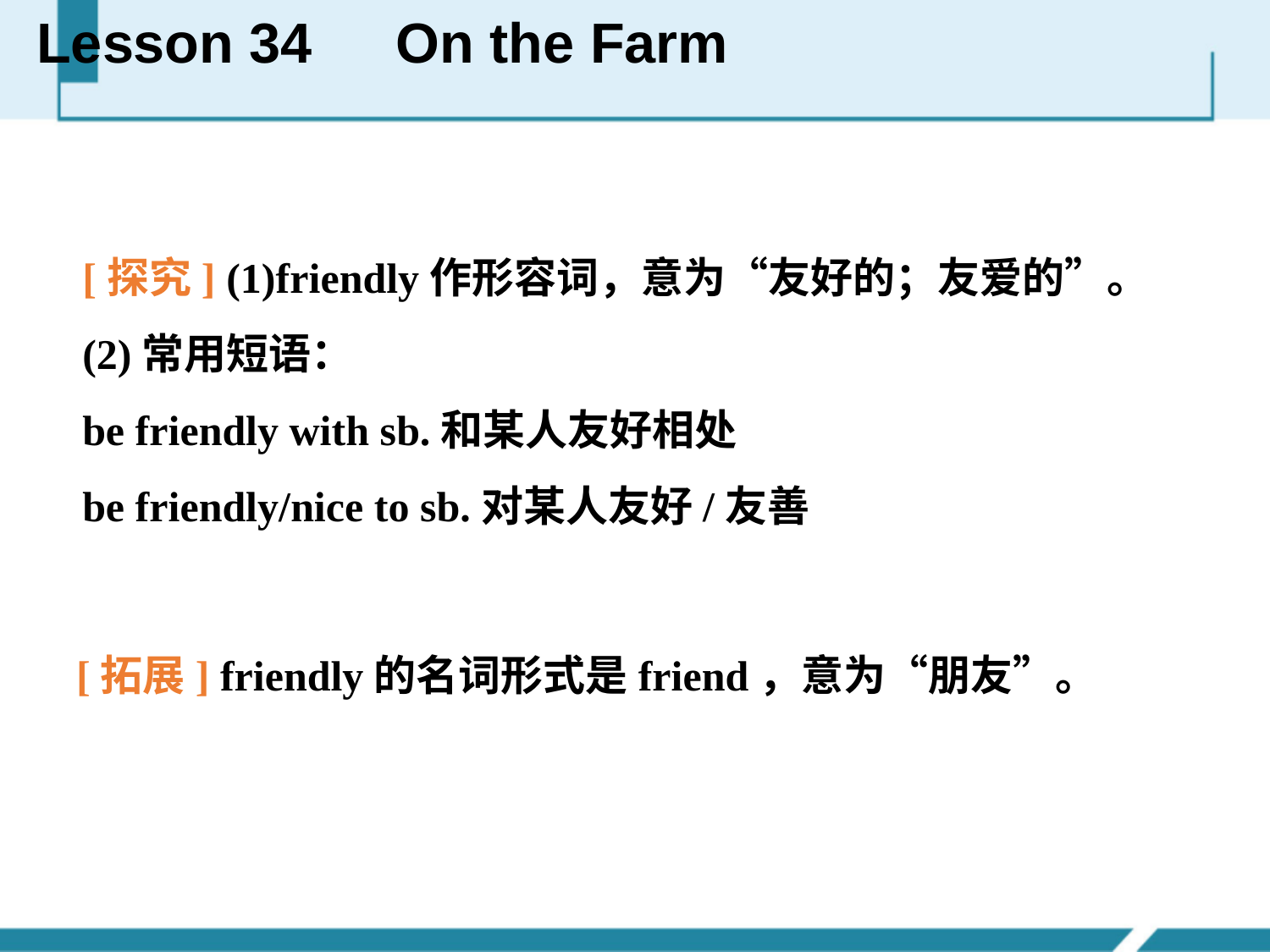

Lesson 34　On the Farm
[探究] (1)friendly作形容词，意为“友好的；友爱的”。
(2)常用短语：
be friendly with sb.和某人友好相处
be friendly/nice to sb.对某人友好/友善
[拓展] friendly的名词形式是friend，意为“朋友”。